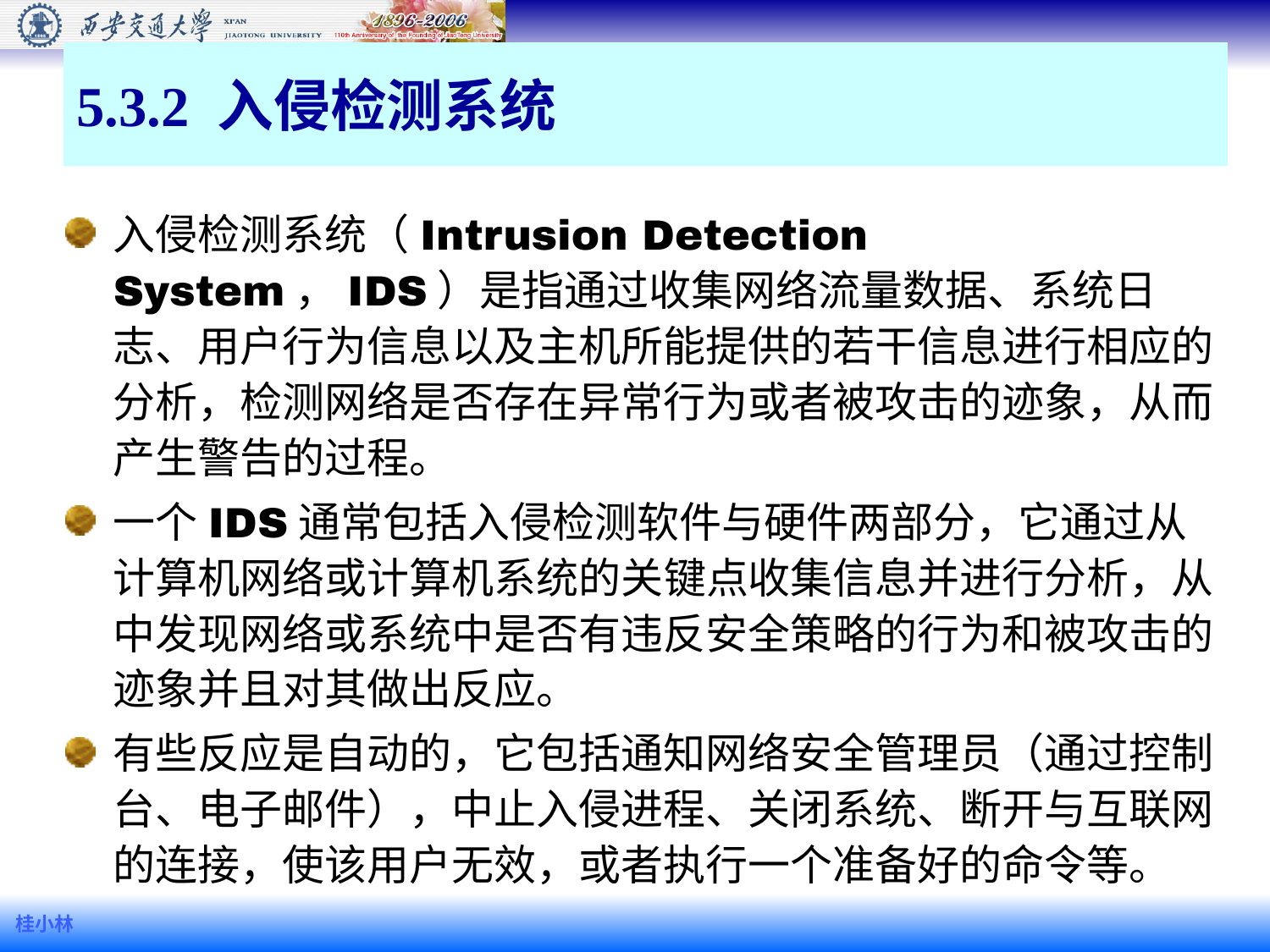

# 5.3.2 入侵检测系统
入侵检测系统（Intrusion Detection System，IDS）是指通过收集网络流量数据、系统日志、用户行为信息以及主机所能提供的若干信息进行相应的分析，检测网络是否存在异常行为或者被攻击的迹象，从而产生警告的过程。
一个IDS通常包括入侵检测软件与硬件两部分，它通过从计算机网络或计算机系统的关键点收集信息并进行分析，从中发现网络或系统中是否有违反安全策略的行为和被攻击的迹象并且对其做出反应。
有些反应是自动的，它包括通知网络安全管理员（通过控制台、电子邮件），中止入侵进程、关闭系统、断开与互联网的连接，使该用户无效，或者执行一个准备好的命令等。

58
桂小林